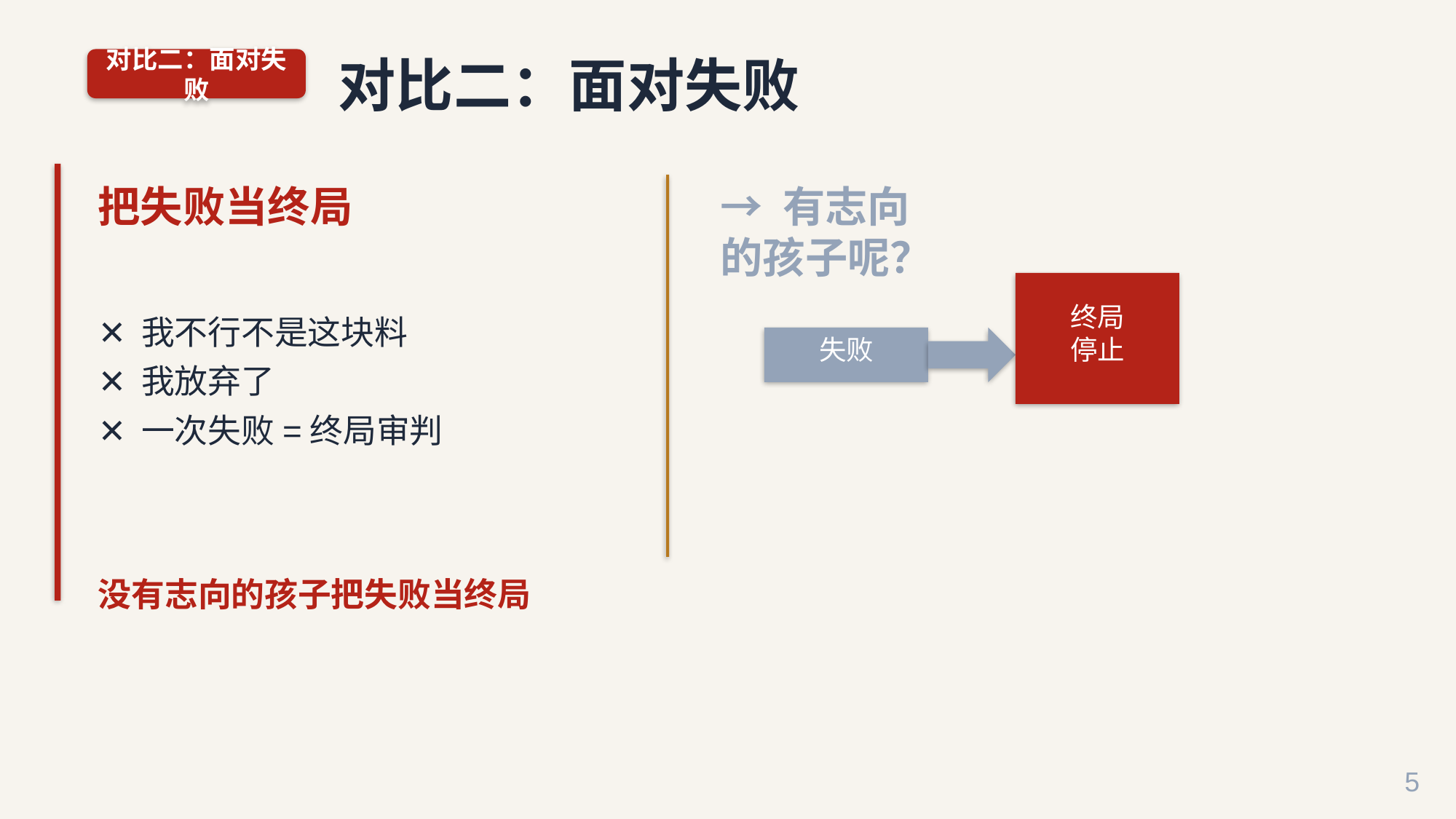

对比二：面对失败
对比二：面对失败

把失败当终局

→ 有志向
的孩子呢？

终局
停止
✕ 我不行不是这块料
✕ 我放弃了
✕ 一次失败=终局审判

失败

没有志向的孩子把失败当终局
5